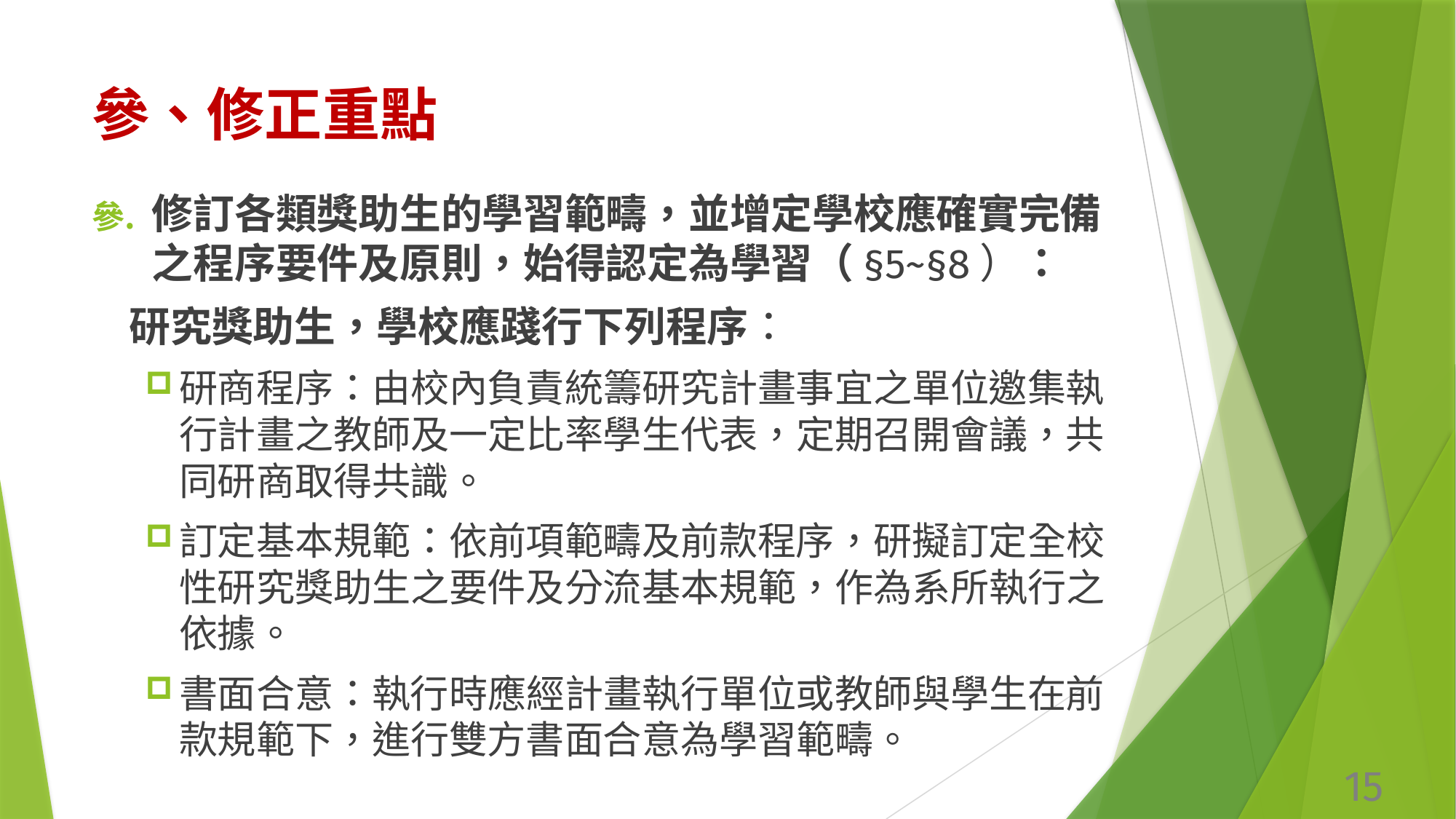

# 參、修正重點
修訂各類獎助生的學習範疇，並增定學校應確實完備之程序要件及原則，始得認定為學習（§5~§8）：
   研究獎助生，學校應踐行下列程序：
研商程序：由校內負責統籌研究計畫事宜之單位邀集執行計畫之教師及一定比率學生代表，定期召開會議，共同研商取得共識。
訂定基本規範：依前項範疇及前款程序，研擬訂定全校性研究獎助生之要件及分流基本規範，作為系所執行之依據。
書面合意：執行時應經計畫執行單位或教師與學生在前款規範下，進行雙方書面合意為學習範疇。

15